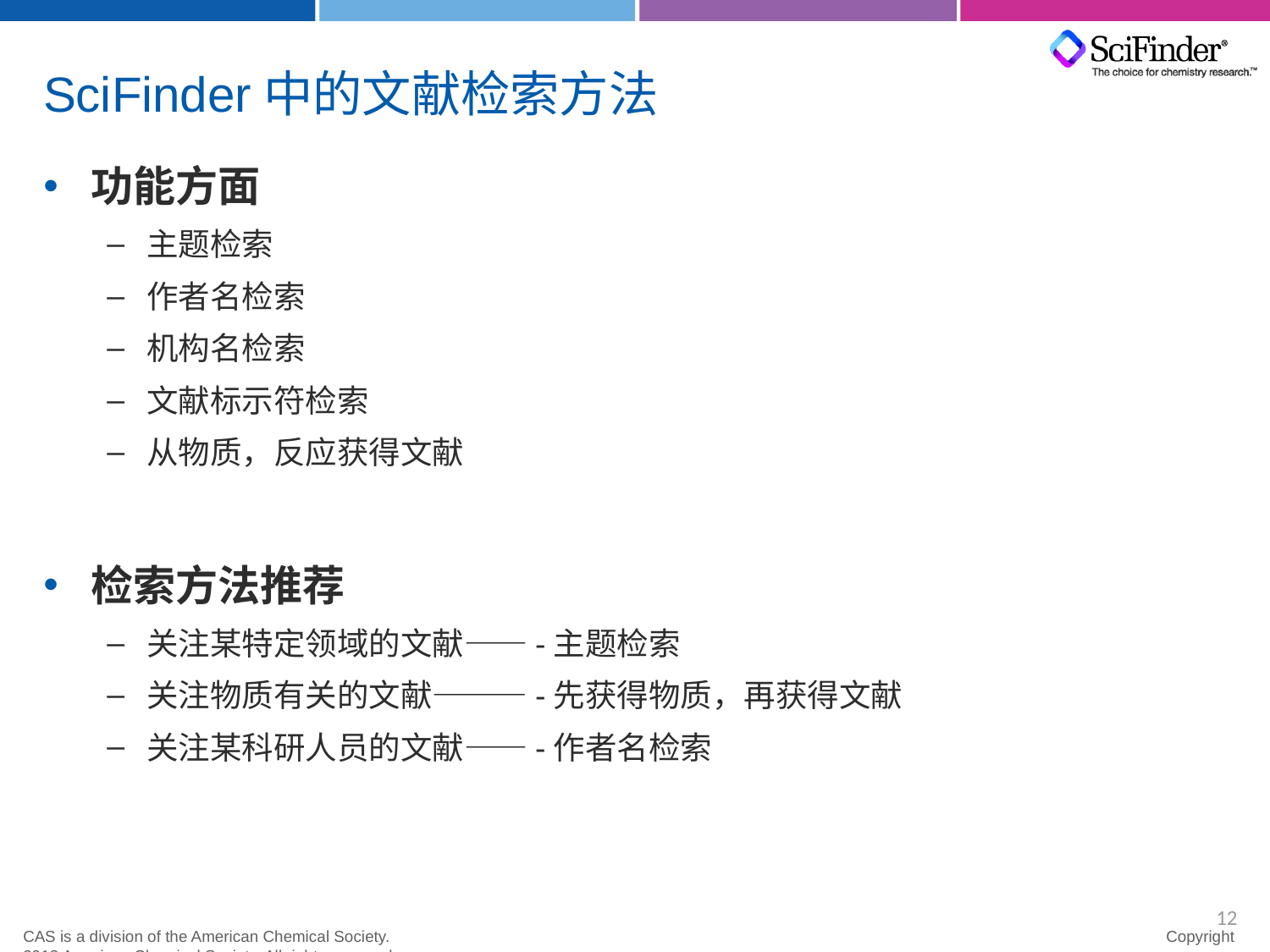

# SciFinder中的文献检索方法
功能方面
主题检索
作者名检索
机构名检索
文献标示符检索
从物质，反应获得文献

检索方法推荐
关注某特定领域的文献——-主题检索
关注物质有关的文献———-先获得物质，再获得文献
关注某科研人员的文献——-作者名检索

12